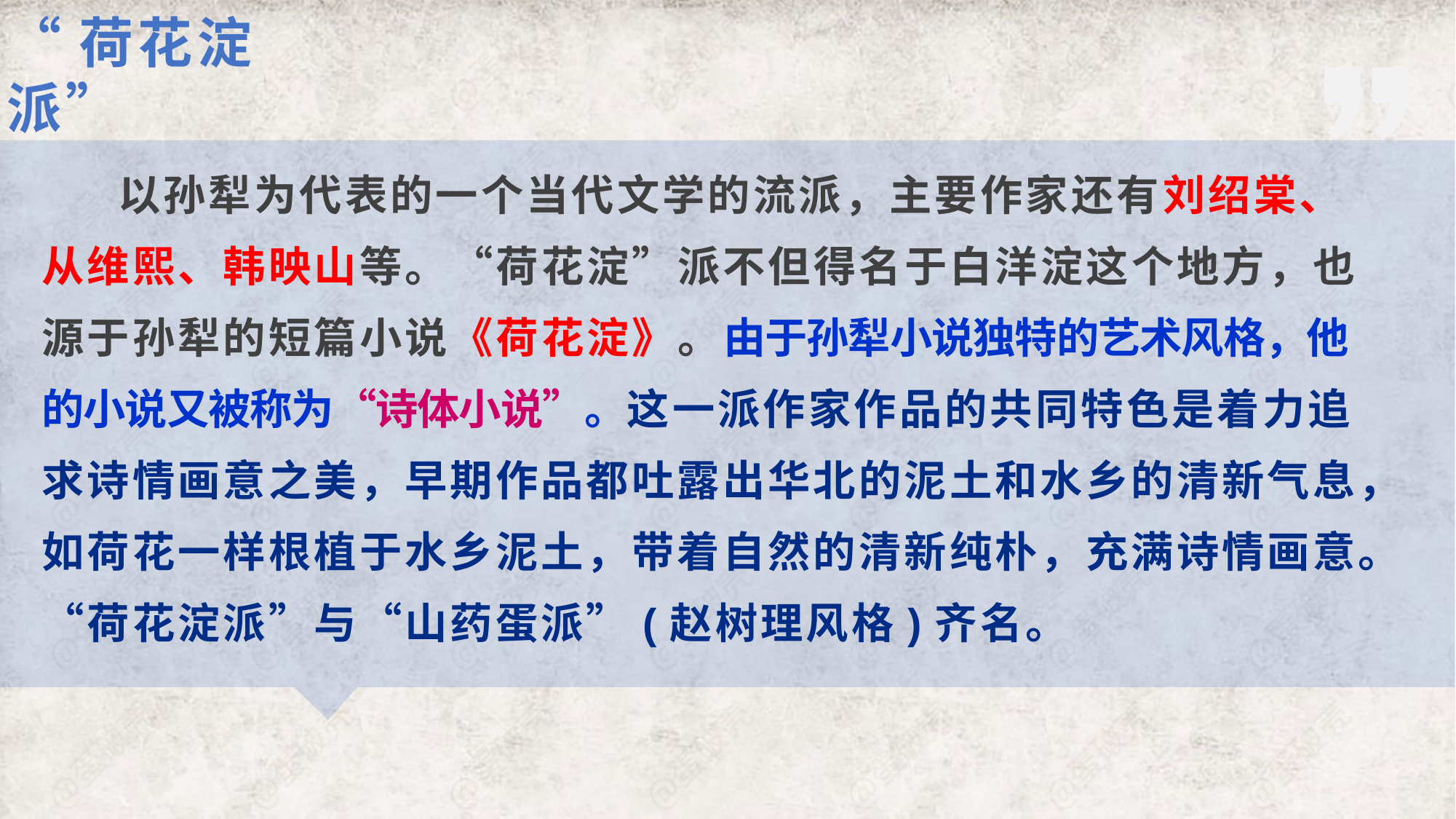

“荷花淀派”

      以孙犁为代表的一个当代文学的流派，主要作家还有刘绍棠、从维熙、韩映山等。“荷花淀”派不但得名于白洋淀这个地方，也源于孙犁的短篇小说《荷花淀》。由于孙犁小说独特的艺术风格，他的小说又被称为“诗体小说”。这一派作家作品的共同特色是着力追求诗情画意之美，早期作品都吐露出华北的泥土和水乡的清新气息，如荷花一样根植于水乡泥土，带着自然的清新纯朴，充满诗情画意。“荷花淀派”与“山药蛋派”(赵树理风格)齐名。